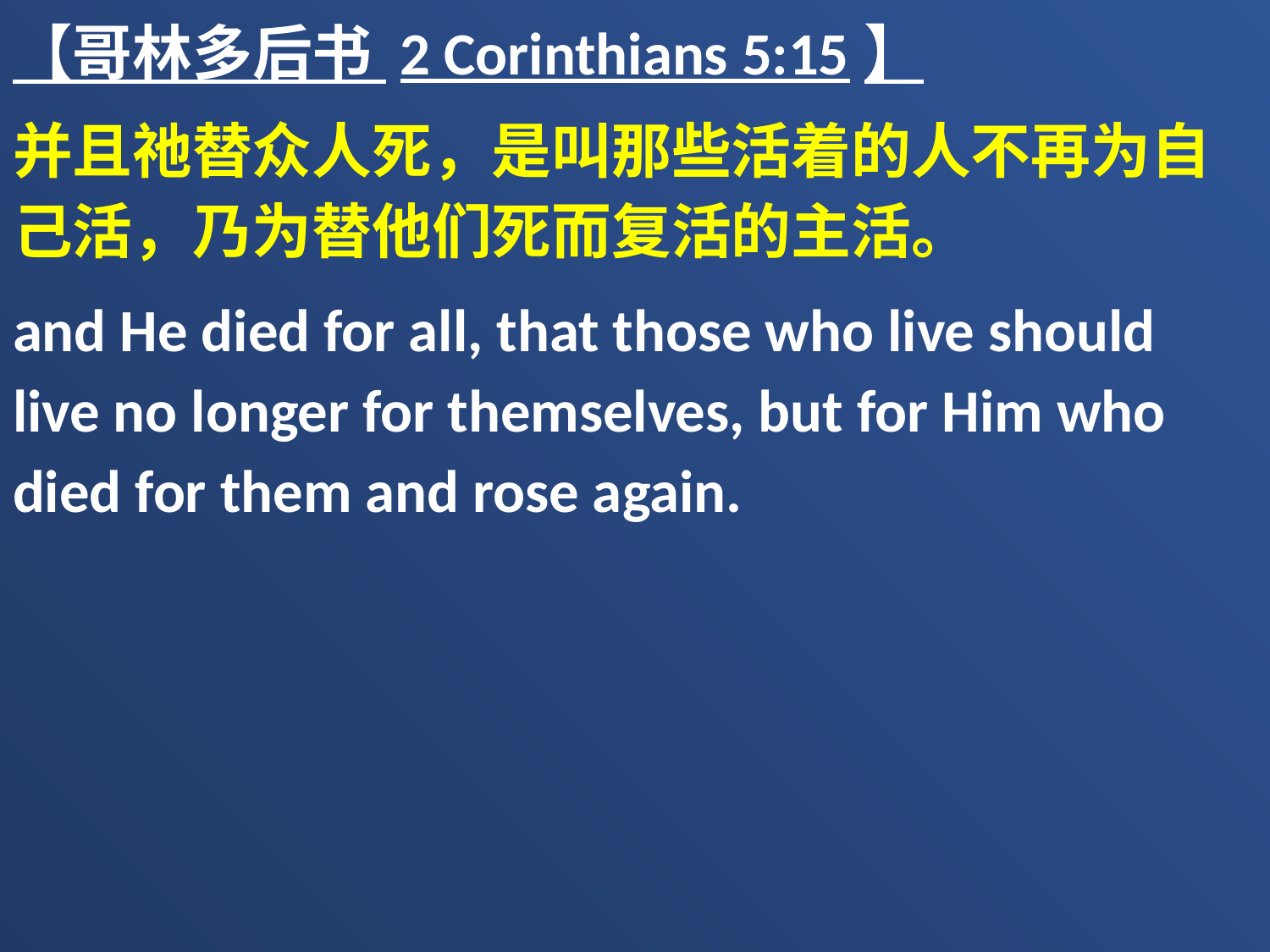

【哥林多后书 2 Corinthians 5:15】
并且祂替众人死，是叫那些活着的人不再为自己活，乃为替他们死而复活的主活。
and He died for all, that those who live should live no longer for themselves, but for Him who died for them and rose again.